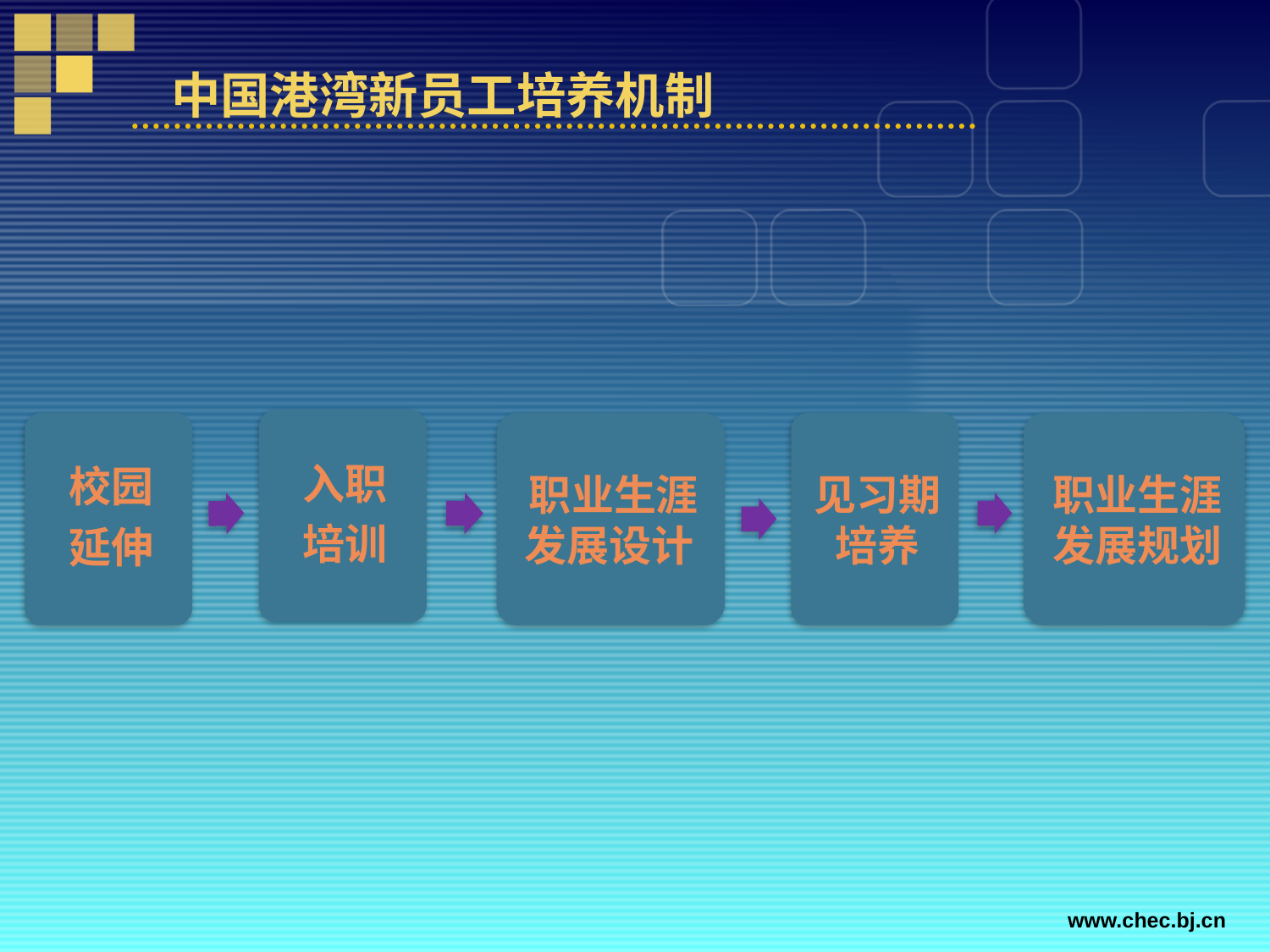

# 中国港湾新员工培养机制

校园
延伸

入职
培训

职业生涯发展设计

见习期培养

职业生涯发展规划
www.chec.bj.cn